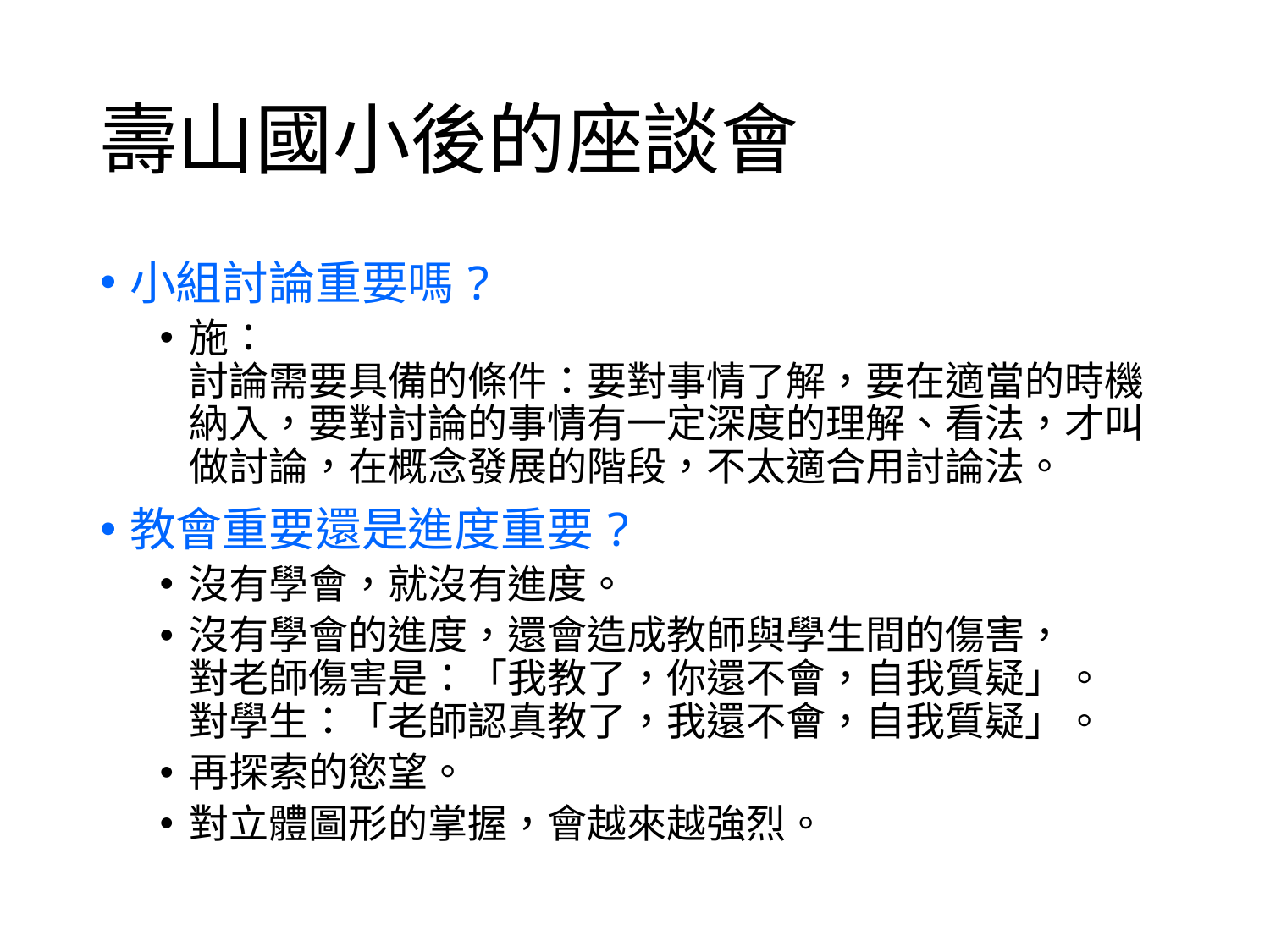

# 壽山國小後的座談會
小組討論重要嗎?
施：
討論需要具備的條件：要對事情了解，要在適當的時機納入，要對討論的事情有一定深度的理解、看法，才叫做討論，在概念發展的階段，不太適合用討論法。
教會重要還是進度重要?
沒有學會，就沒有進度。
沒有學會的進度，還會造成教師與學生間的傷害，
對老師傷害是：「我教了，你還不會，自我質疑」。
對學生：「老師認真教了，我還不會，自我質疑」。
再探索的慾望。
對立體圖形的掌握，會越來越強烈。